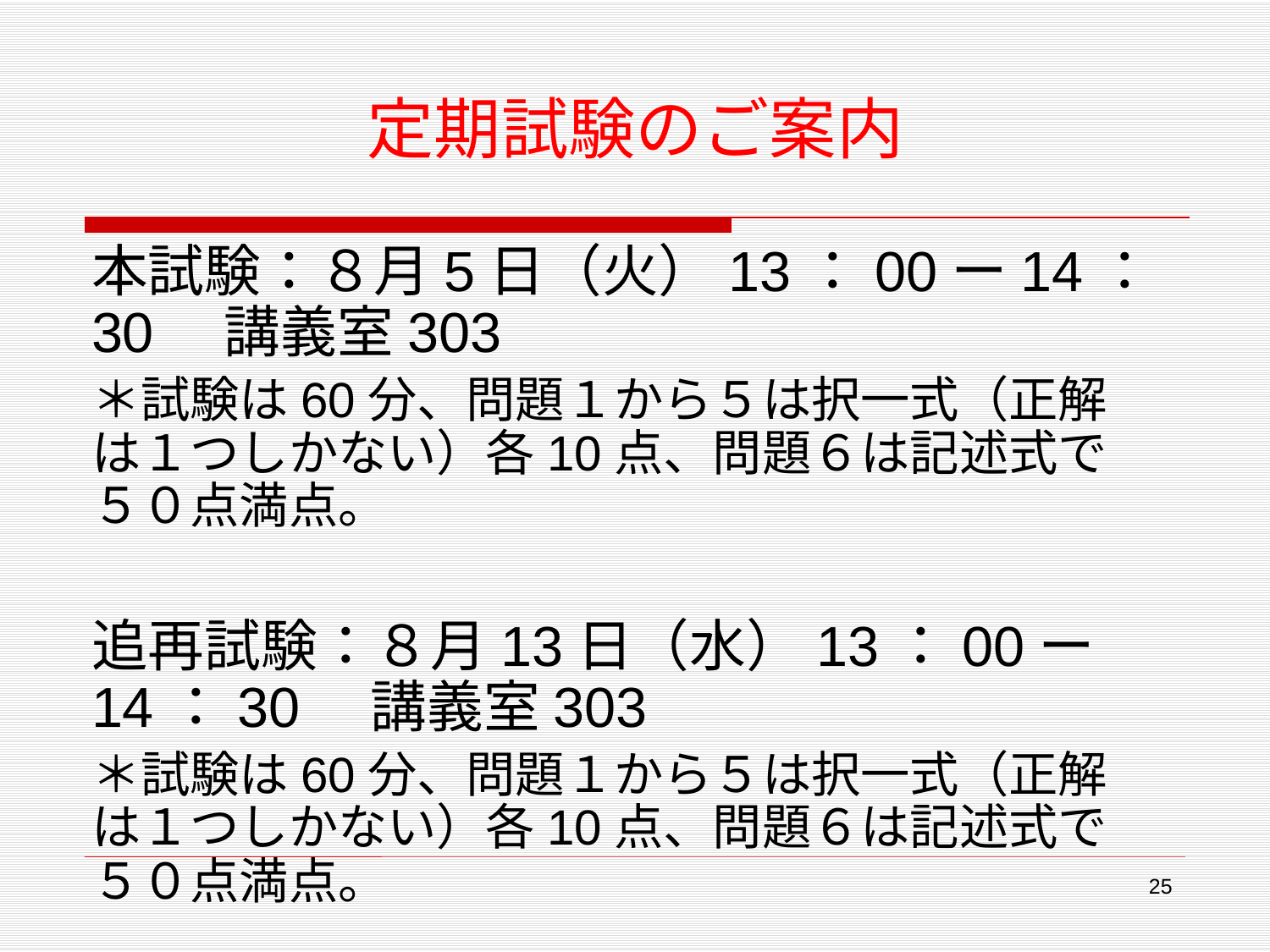

# 定期試験のご案内
本試験：８月5日（火）13：00ー14：30　講義室303
＊試験は60分、問題１から５は択一式（正解は１つしかない）各10点、問題６は記述式で５０点満点。

追再試験：８月13日（水）13：00ー14：30　講義室303
＊試験は60分、問題１から５は択一式（正解は１つしかない）各10点、問題６は記述式で５０点満点。

25